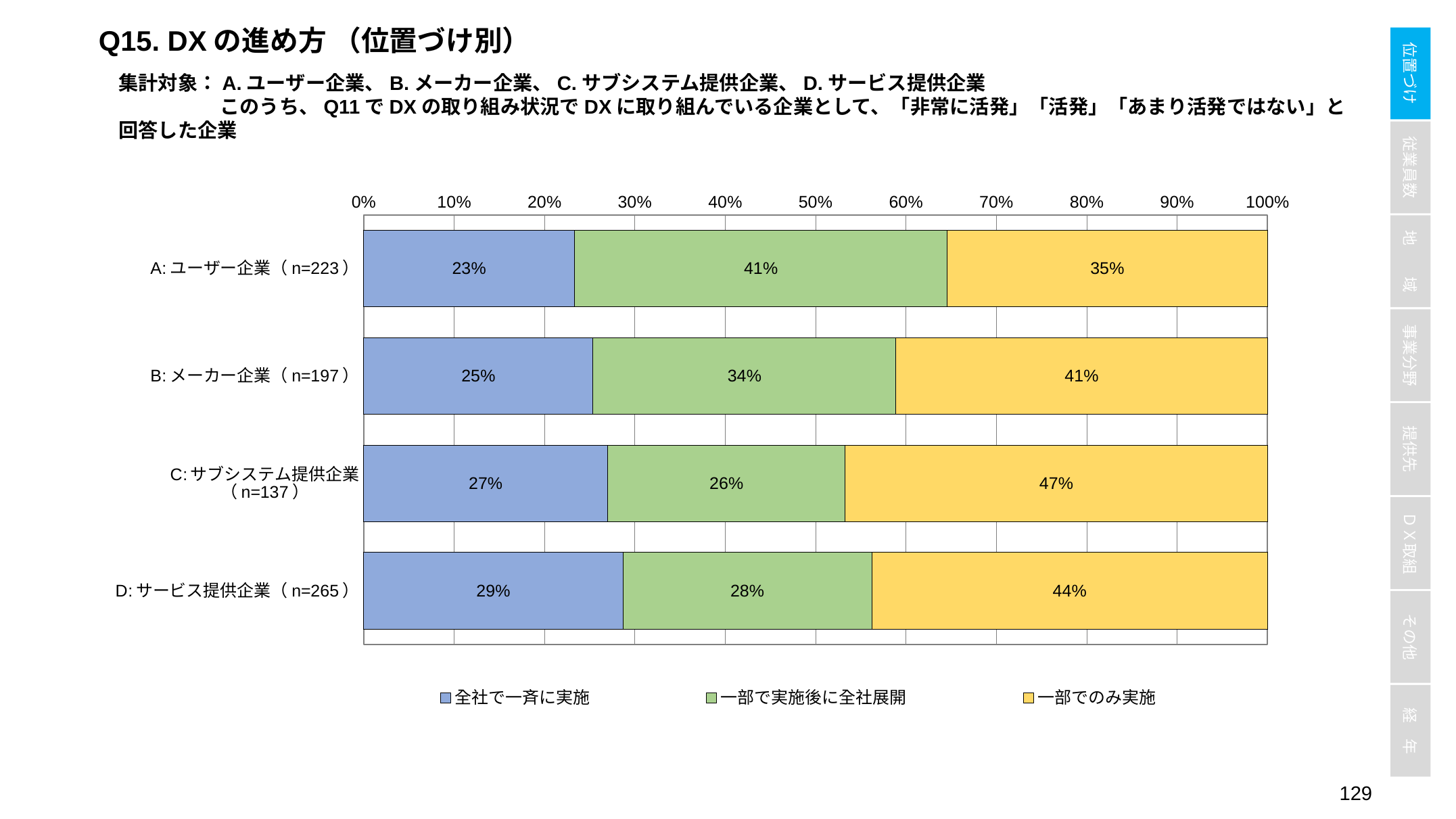

Q15. DXの進め方 （位置づけ別）
集計対象：A.ユーザー企業、B.メーカー企業、C.サブシステム提供企業、D.サービス提供企業
	このうち、Q11でDXの取り組み状況でDXに取り組んでいる企業として、「非常に活発」「活発」「あまり活発ではない」と回答した企業

### Chart

| Category | 全社で一斉に実施 | 一部で実施後に全社展開 | 一部でのみ実施 |
|---|---|---|---|
| A:ユーザー企業（n=223） | 0.23318385650224216 | 0.4125560538116592 | 0.3542600896860987 |
| B:メーカー企業（n=197） | 0.25380710659898476 | 0.3350253807106599 | 0.41116751269035534 |
| C:サブシステム提供企業（n=137） | 0.27007299270072993 | 0.26277372262773724 | 0.46715328467153283 |
| D:サービス提供企業（n=265） | 0.28679245283018867 | 0.27547169811320754 | 0.4377358490566038 |
129